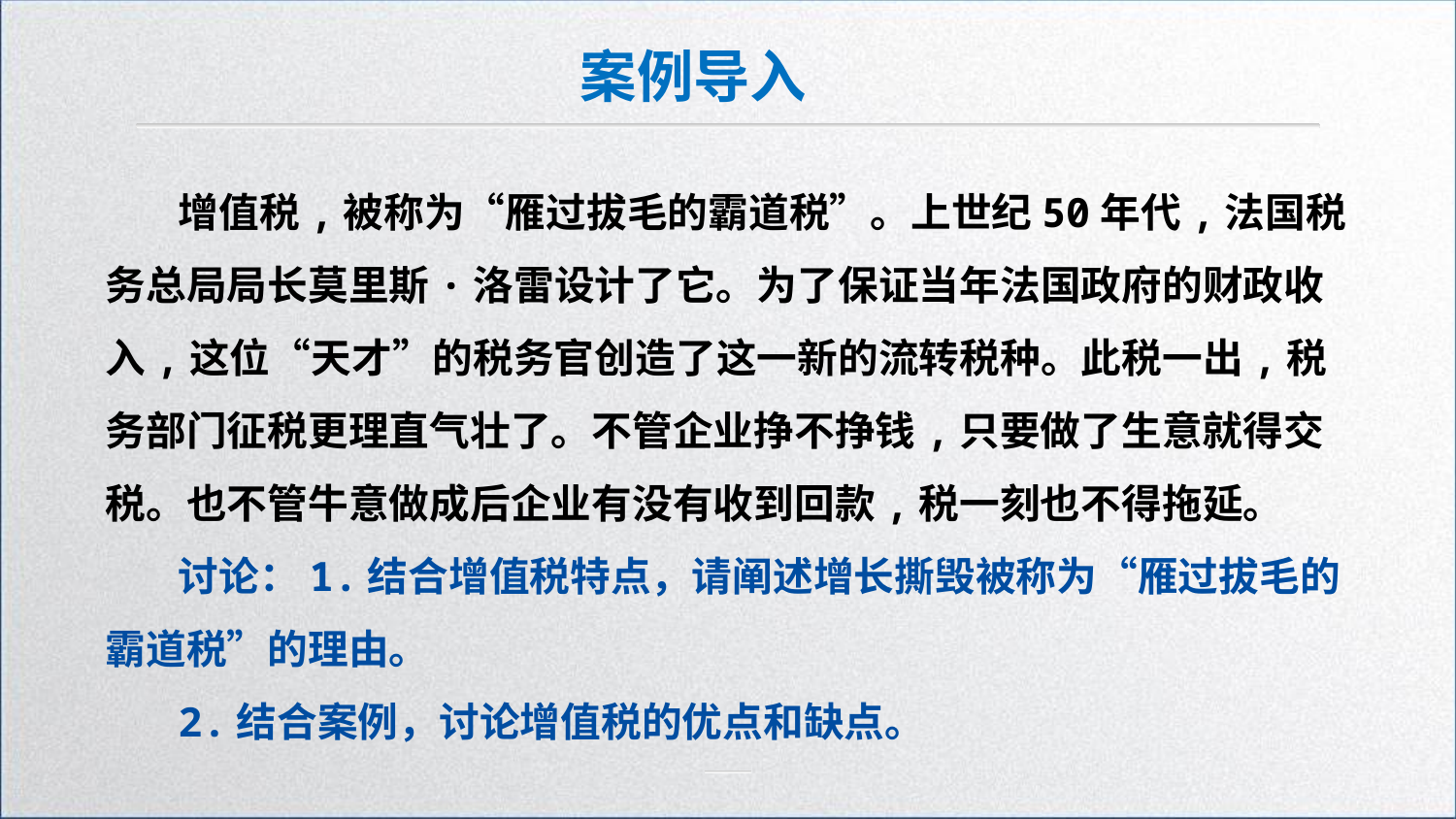

案例导入
增值税,被称为“雁过拔毛的霸道税”。上世纪50年代,法国税务总局局长莫里斯·洛雷设计了它。为了保证当年法国政府的财政收入,这位“天才”的税务官创造了这一新的流转税种。此税一出,税务部门征税更理直气壮了。不管企业挣不挣钱,只要做了生意就得交税。也不管牛意做成后企业有没有收到回款,税一刻也不得拖延。
讨论：1.结合增值税特点，请阐述增长撕毁被称为“雁过拔毛的霸道税”的理由。
2.结合案例，讨论增值税的优点和缺点。